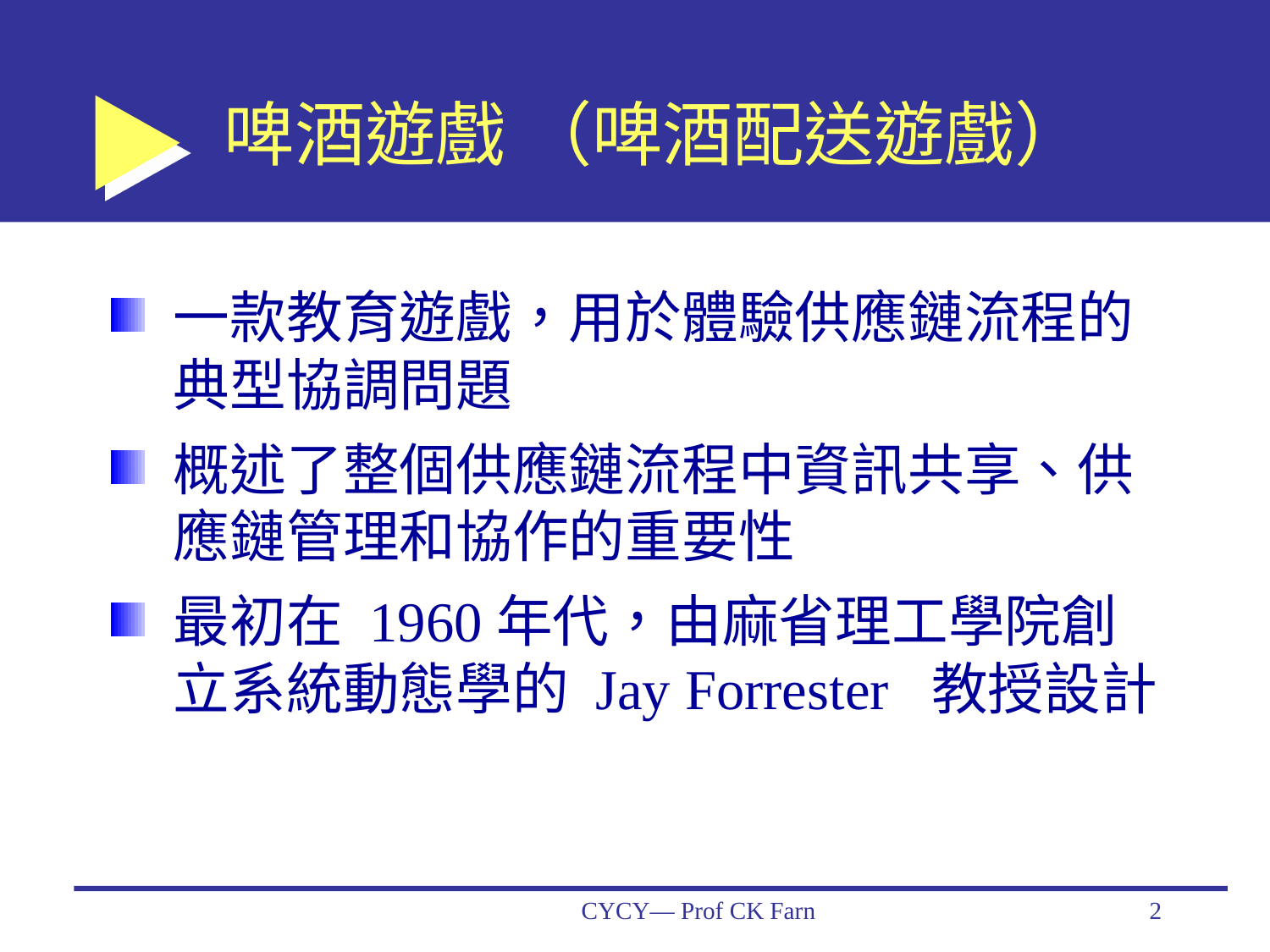

# 啤酒遊戲 （啤酒配送遊戲）
一款教育遊戲，用於體驗供應鏈流程的典型協調問題
概述了整個供應鏈流程中資訊共享、供應鏈管理和協作的重要性
最初在 1960年代，由麻省理工學院創立系統動態學的 Jay Forrester  教授設計
CYCY— Prof CK Farn
2